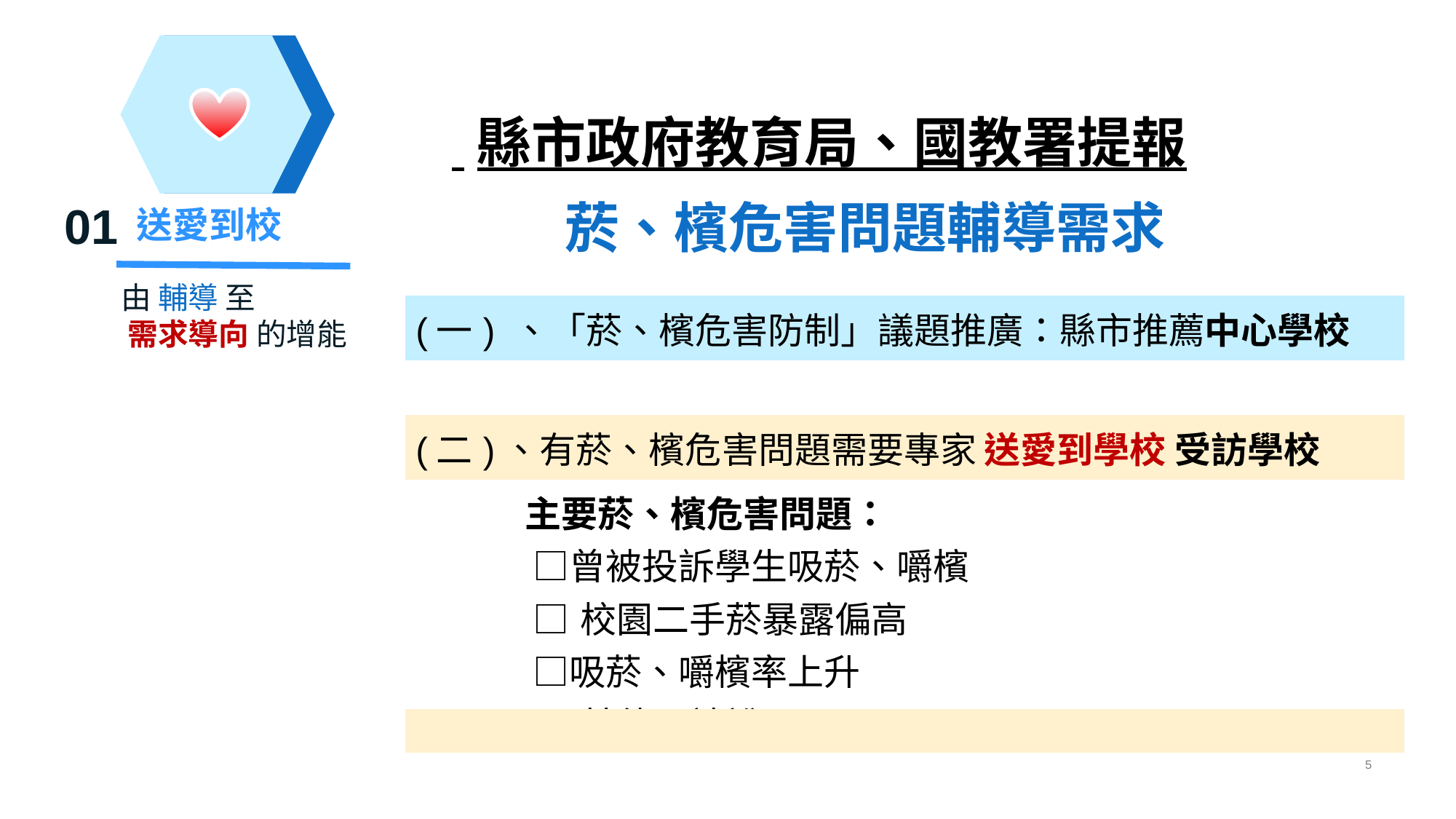

01
由 輔導 至
 需求導向 的增能
送愛到校
 縣市政府教育局、國教署提報
菸、檳危害問題輔導需求
| (一) 、「菸、檳危害防制」議題推廣：縣市推薦中心學校 |
| --- |
|  |
| (二)、有菸、檳危害問題需要專家 送愛到學校 受訪學校 |
| 主要菸、檳危害問題： □曾被投訴學生吸菸、嚼檳 □校園二手菸暴露偏高 □吸菸、嚼檳率上升 □其他，請說明 |
|  |
5